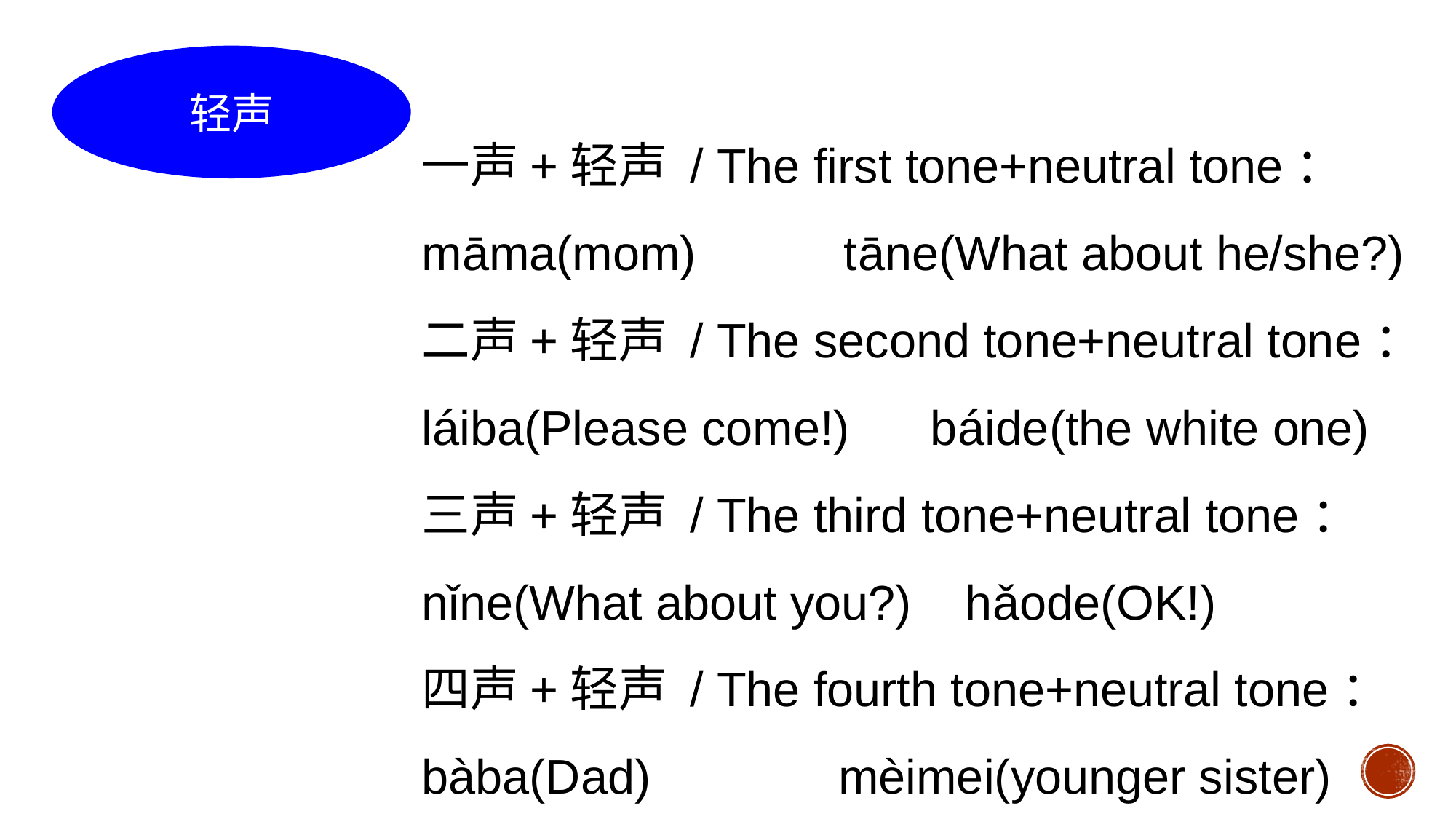

轻声
一声+轻声 / The first tone+neutral tone：
māma(mom)           tāne(What about he/she?)
二声+轻声 / The second tone+neutral tone：
láiba(Please come!)      báide(the white one)
三声+轻声 / The third tone+neutral tone：
nǐne(What about you?)    hǎode(OK!)
四声+轻声 / The fourth tone+neutral tone：
bàba(Dad)              mèimei(younger sister)